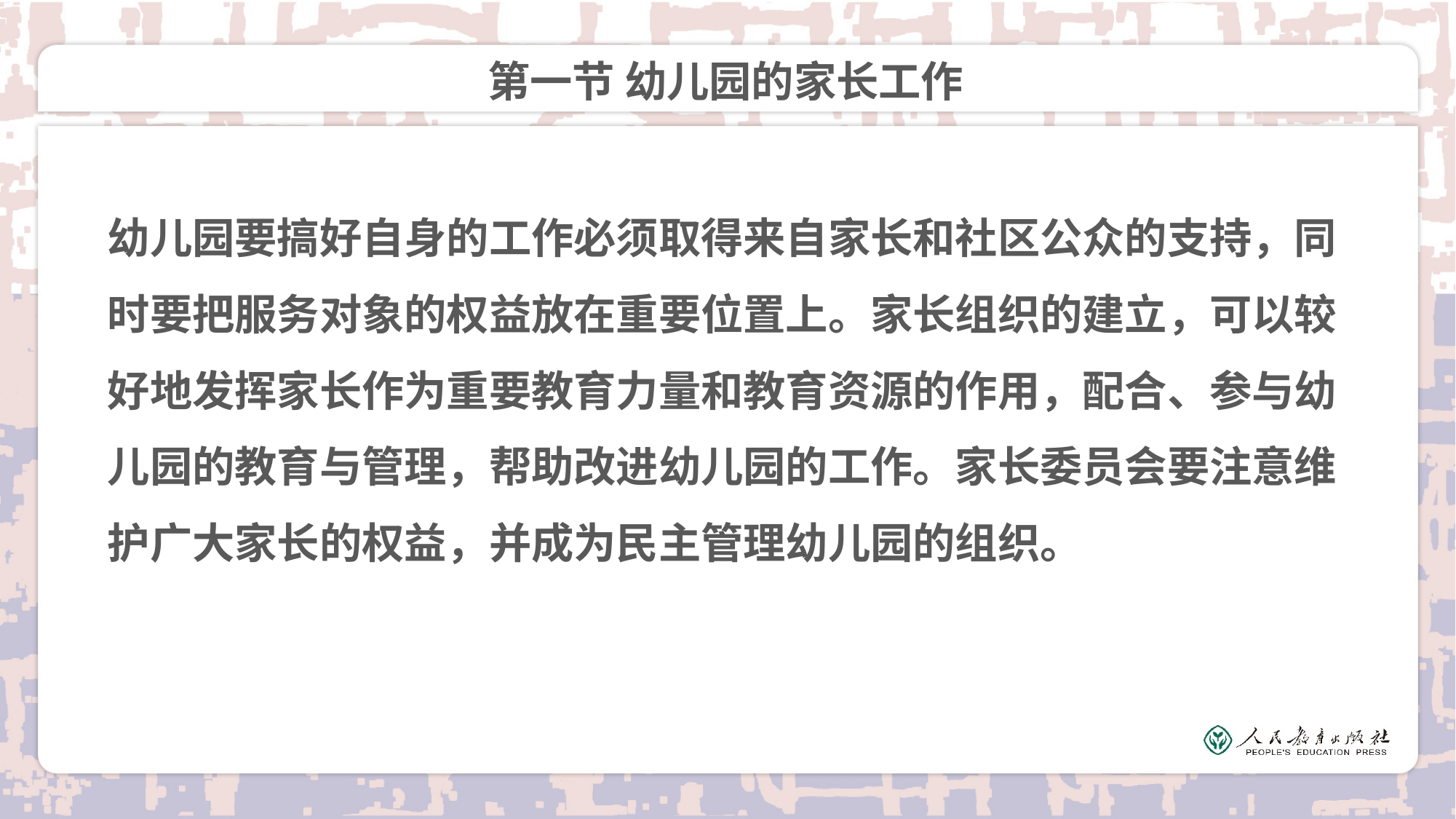

# 第一节 幼儿园的家长工作
幼儿园要搞好自身的工作必须取得来自家长和社区公众的支持，同时要把服务对象的权益放在重要位置上。家长组织的建立，可以较好地发挥家长作为重要教育力量和教育资源的作用，配合、参与幼儿园的教育与管理，帮助改进幼儿园的工作。家长委员会要注意维护广大家长的权益，并成为民主管理幼儿园的组织。